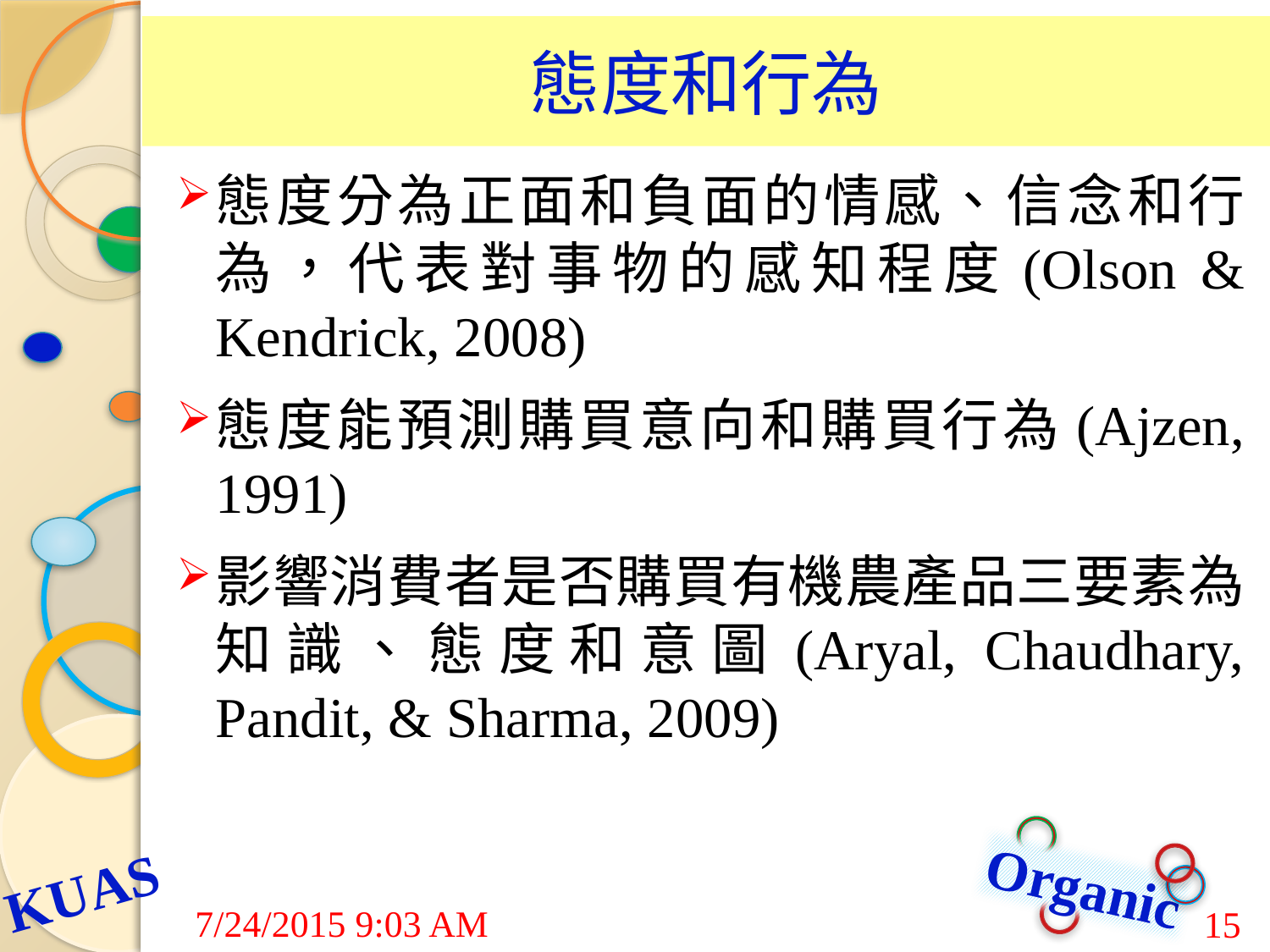

# 態度和行為
態度分為正面和負面的情感、信念和行為，代表對事物的感知程度(Olson & Kendrick, 2008)
態度能預測購買意向和購買行為(Ajzen, 1991)
影響消費者是否購買有機農產品三要素為知識、態度和意圖(Aryal, Chaudhary, Pandit, & Sharma, 2009)

7/24/2015 9:03 AM
15